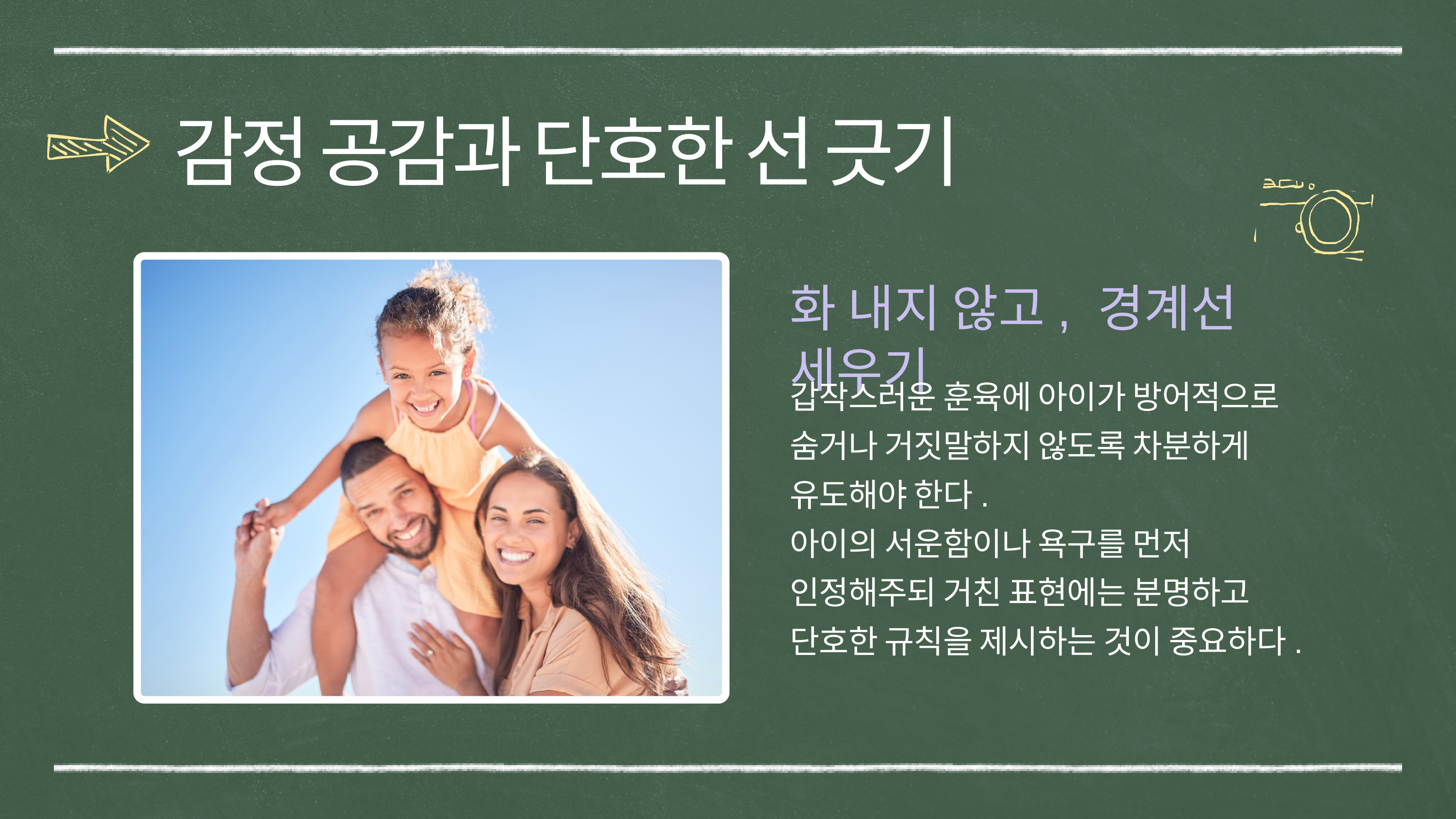

감정 공감과 단호한 선 긋기

화 내지 않고, 경계선 세우기
갑작스러운 훈육에 아이가 방어적으로 숨거나 거짓말하지 않도록 차분하게 유도해야 한다.
아이의 서운함이나 욕구를 먼저 인정해주되 거친 표현에는 분명하고 단호한 규칙을 제시하는 것이 중요하다.